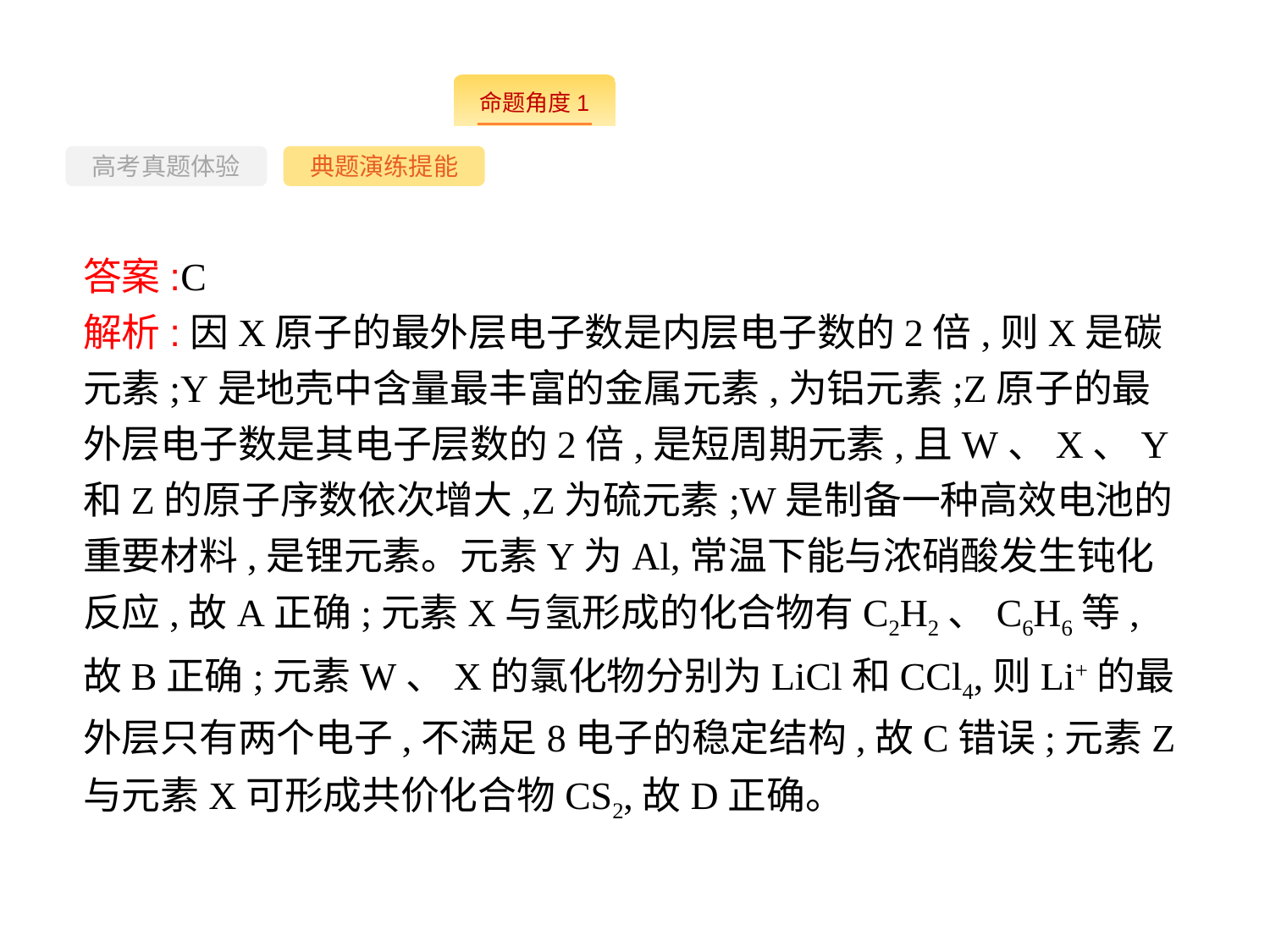

-19-
高考真题体验
典题演练提能
答案:C
解析:因X原子的最外层电子数是内层电子数的2倍,则X是碳元素;Y是地壳中含量最丰富的金属元素,为铝元素;Z原子的最外层电子数是其电子层数的2倍,是短周期元素,且W、X、Y和Z的原子序数依次增大,Z为硫元素;W是制备一种高效电池的重要材料,是锂元素。元素Y为Al,常温下能与浓硝酸发生钝化反应,故A正确;元素X与氢形成的化合物有C2H2、C6H6等,故B正确;元素W、X的氯化物分别为LiCl和CCl4,则Li+的最外层只有两个电子,不满足8电子的稳定结构,故C错误;元素Z与元素X可形成共价化合物CS2,故D正确。